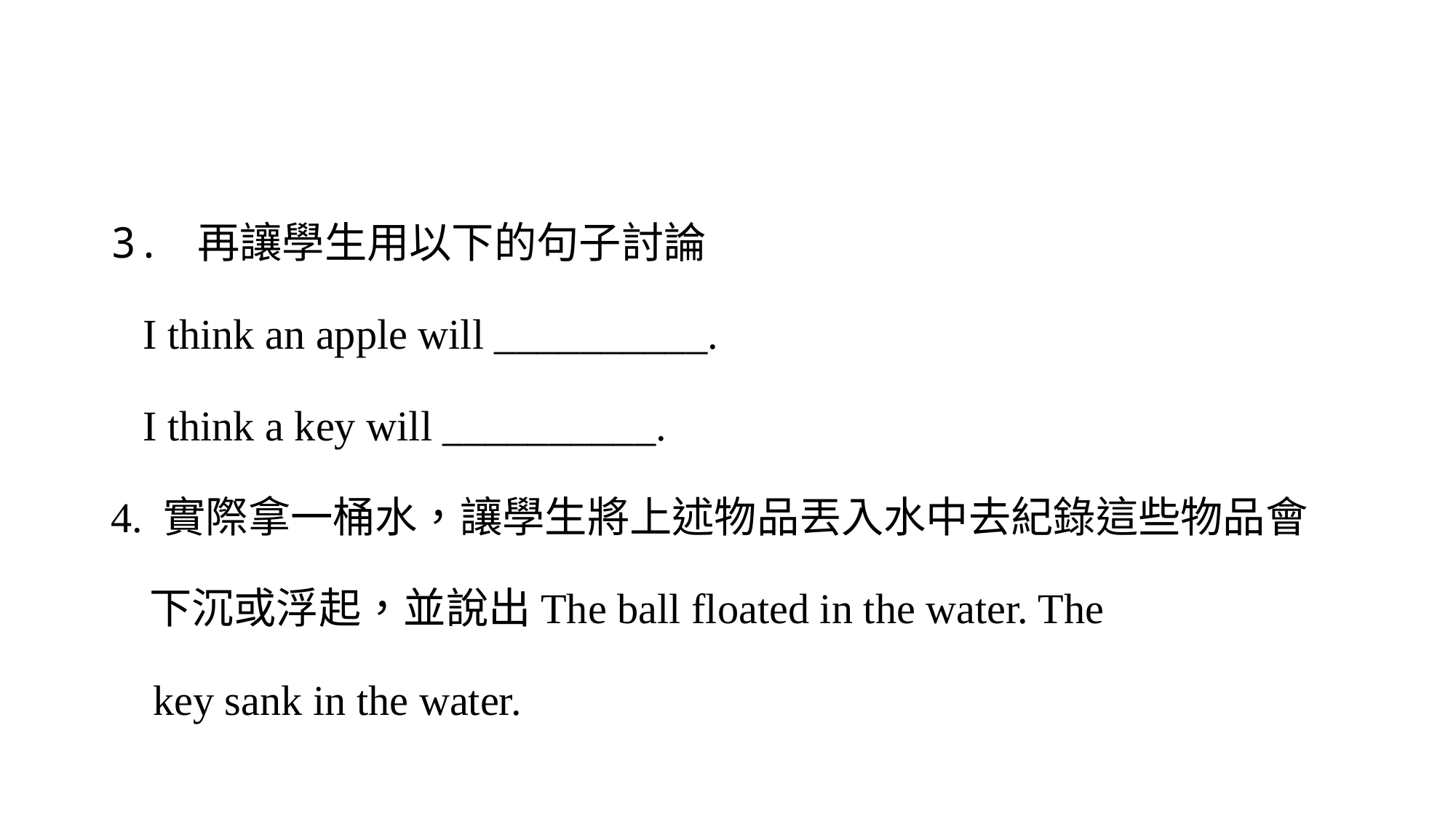

#
3. 再讓學生用以下的句子討論
   I think an apple will __________.
   I think a key will __________.
4. 實際拿一桶水，讓學生將上述物品丟入水中去紀錄這些物品會
   下沉或浮起，並說出The ball floated in the water. The
    key sank in the water.